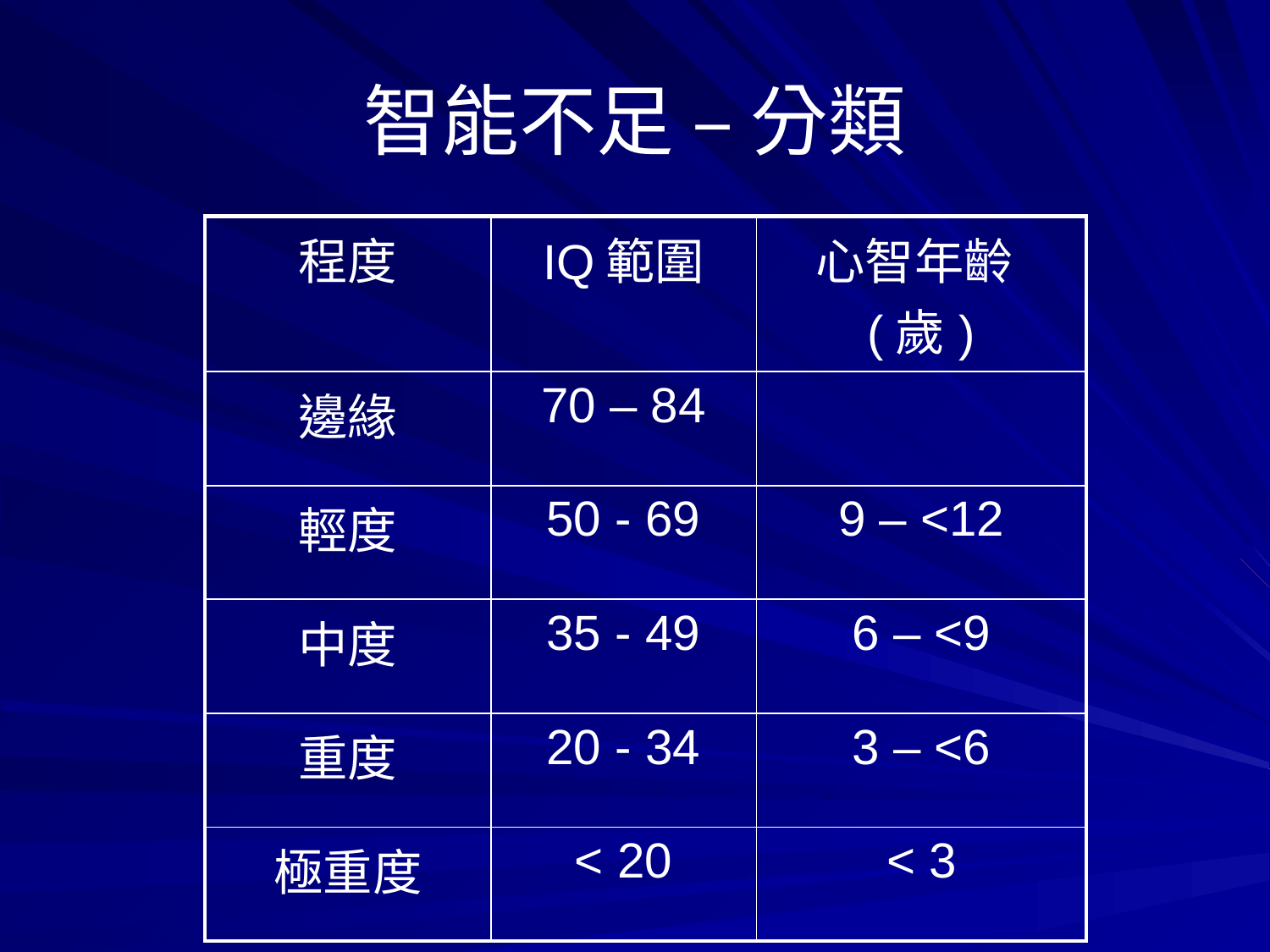

# 智能不足 – 分類
| 程度 | IQ範圍 | 心智年齡(歲) |
| --- | --- | --- |
| 邊緣 | 70 – 84 |  |
| 輕度 | 50 - 69 | 9 – <12 |
| 中度 | 35 - 49 | 6 – <9 |
| 重度 | 20 - 34 | 3 – <6 |
| 極重度 | < 20 | < 3 |